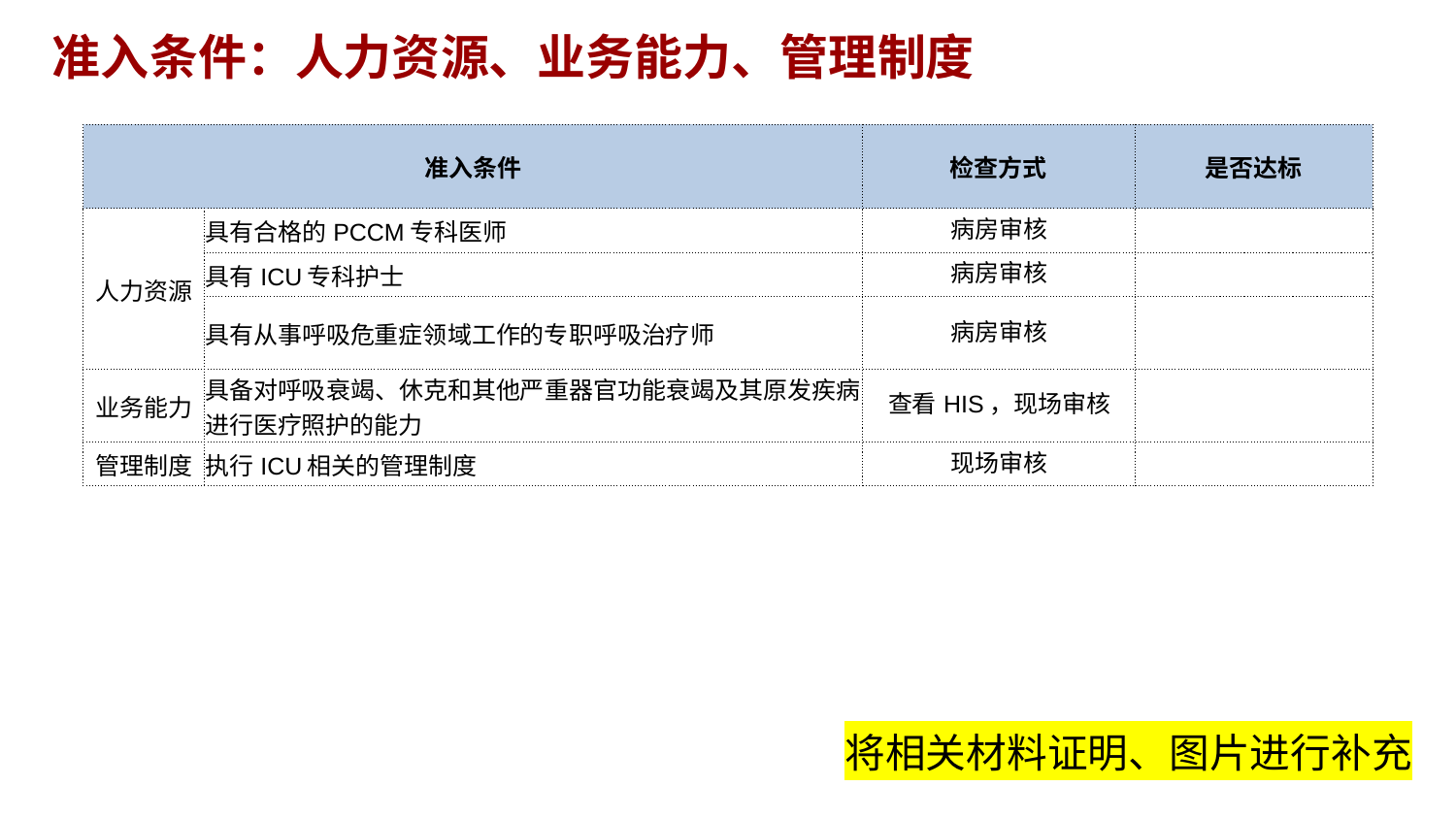

准入条件：人力资源、业务能力、管理制度
| 准入条件 |  | 检查方式 | 是否达标 |
| --- | --- | --- | --- |
| 人力资源 | 具有合格的PCCM专科医师 | 病房审核 |  |
|  | 具有ICU专科护士 | 病房审核 |  |
|  | 具有从事呼吸危重症领域工作的专职呼吸治疗师 | 病房审核 |  |
| 业务能力 | 具备对呼吸衰竭、休克和其他严重器官功能衰竭及其原发疾病进行医疗照护的能力 | 查看HIS，现场审核 |  |
| 管理制度 | 执行ICU相关的管理制度 | 现场审核 |  |
将相关材料证明、图片进行补充